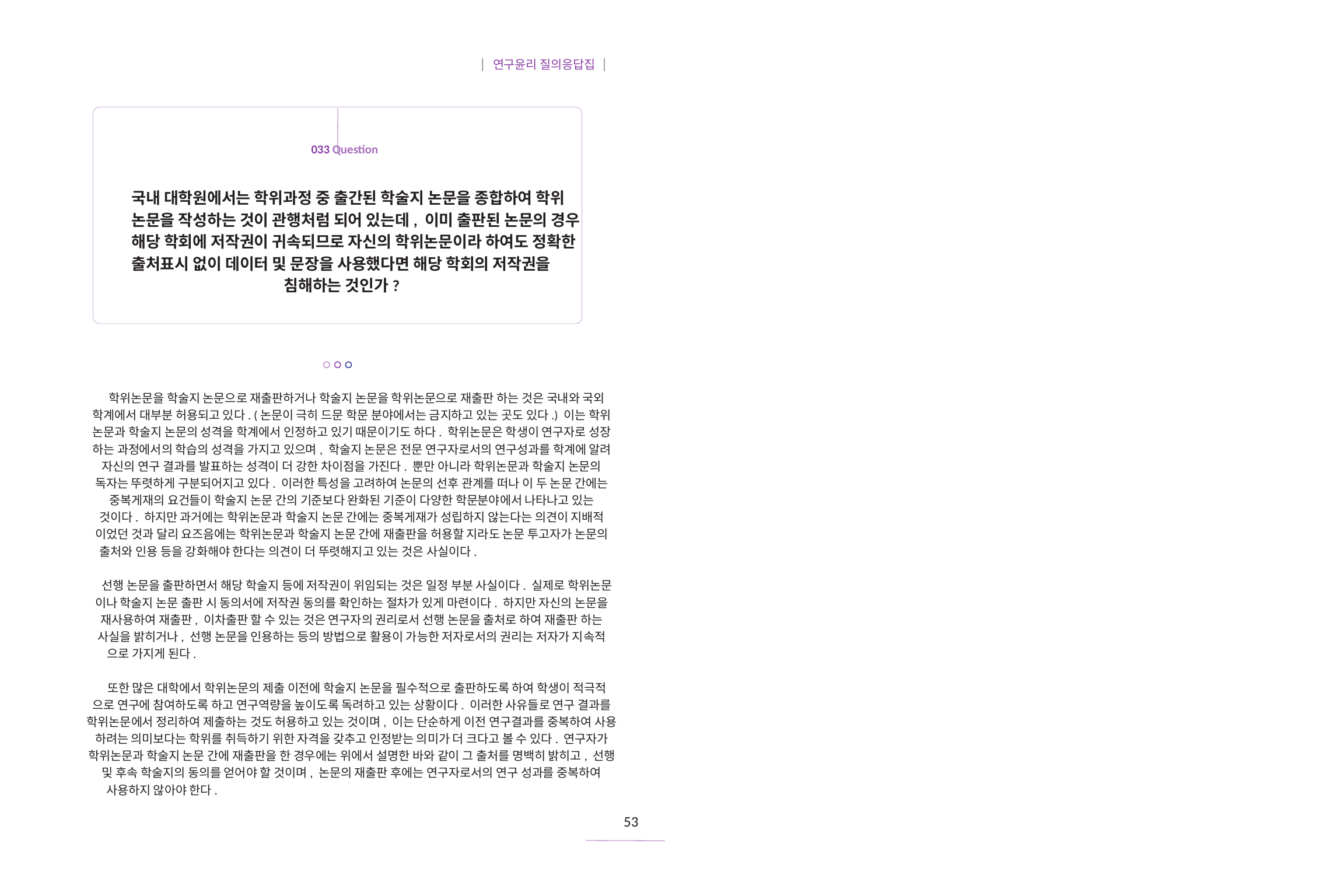

| 연구윤리 질의응답집 |

033 Question

국내 대학원에서는 학위과정 중 출간된 학술지 논문을 종합하여 학위
논문을 작성하는 것이 관행처럼 되어 있는데, 이미 출판된 논문의 경우
해당 학회에 저작권이 귀속되므로 자신의 학위논문이라 하여도 정확한
출처표시 없이 데이터 및 문장을 사용했다면 해당 학회의 저작권을
침해하는 것인가?

학위논문을 학술지 논문으로 재출판하거나 학술지 논문을 학위논문으로 재출판 하는 것은 국내와 국외
학계에서 대부분 허용되고 있다. (논문이 극히 드문 학문 분야에서는 금지하고 있는 곳도 있다.) 이는 학위
논문과 학술지 논문의 성격을 학계에서 인정하고 있기 때문이기도 하다. 학위논문은 학생이 연구자로 성장
하는 과정에서의 학습의 성격을 가지고 있으며, 학술지 논문은 전문 연구자로서의 연구성과를 학계에 알려
자신의 연구 결과를 발표하는 성격이 더 강한 차이점을 가진다. 뿐만 아니라 학위논문과 학술지 논문의
독자는 뚜렷하게 구분되어지고 있다. 이러한 특성을 고려하여 논문의 선후 관계를 떠나 이 두 논문 간에는
중복게재의 요건들이 학술지 논문 간의 기준보다 완화된 기준이 다양한 학문분야에서 나타나고 있는
것이다. 하지만 과거에는 학위논문과 학술지 논문 간에는 중복게재가 성립하지 않는다는 의견이 지배적
이었던 것과 달리 요즈음에는 학위논문과 학술지 논문 간에 재출판을 허용할 지라도 논문 투고자가 논문의
출처와 인용 등을 강화해야 한다는 의견이 더 뚜렷해지고 있는 것은 사실이다.
선행 논문을 출판하면서 해당 학술지 등에 저작권이 위임되는 것은 일정 부분 사실이다. 실제로 학위논문
이나 학술지 논문 출판 시 동의서에 저작권 동의를 확인하는 절차가 있게 마련이다. 하지만 자신의 논문을
재사용하여 재출판, 이차출판 할 수 있는 것은 연구자의 권리로서 선행 논문을 출처로 하여 재출판 하는
사실을 밝히거나, 선행 논문을 인용하는 등의 방법으로 활용이 가능한 저자로서의 권리는 저자가 지속적
으로 가지게 된다.
또한 많은 대학에서 학위논문의 제출 이전에 학술지 논문을 필수적으로 출판하도록 하여 학생이 적극적
으로 연구에 참여하도록 하고 연구역량을 높이도록 독려하고 있는 상황이다. 이러한 사유들로 연구 결과를
학위논문에서 정리하여 제출하는 것도 허용하고 있는 것이며, 이는 단순하게 이전 연구결과를 중복하여 사용
하려는 의미보다는 학위를 취득하기 위한 자격을 갖추고 인정받는 의미가 더 크다고 볼 수 있다. 연구자가
학위논문과 학술지 논문 간에 재출판을 한 경우에는 위에서 설명한 바와 같이 그 출처를 명백히 밝히고, 선행
및 후속 학술지의 동의를 얻어야 할 것이며, 논문의 재출판 후에는 연구자로서의 연구 성과를 중복하여
사용하지 않아야 한다.
53